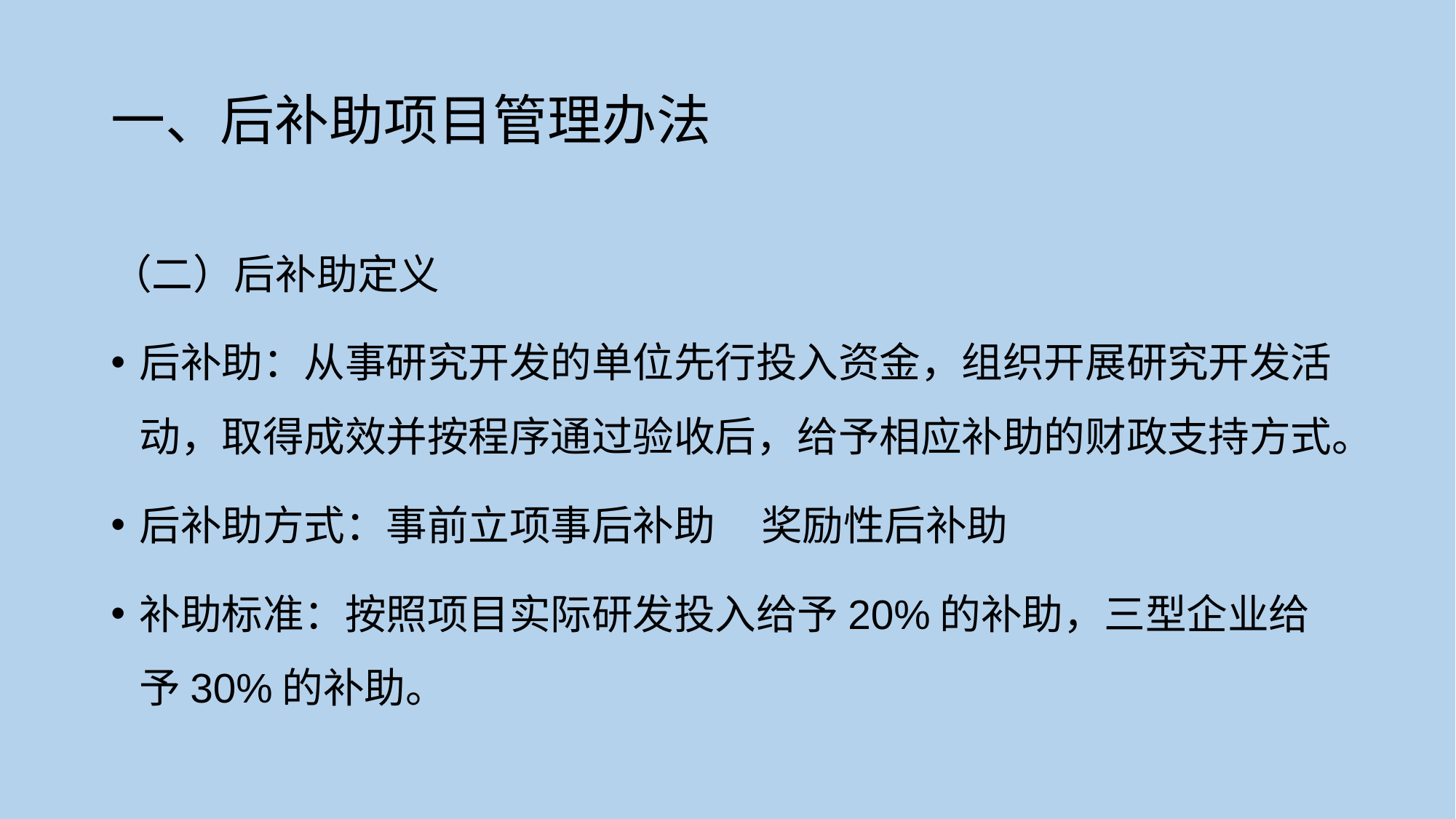

# 一、后补助项目管理办法
（二）后补助定义
后补助：从事研究开发的单位先行投入资金，组织开展研究开发活动，取得成效并按程序通过验收后，给予相应补助的财政支持方式。
后补助方式：事前立项事后补助     奖励性后补助
补助标准：按照项目实际研发投入给予20%的补助，三型企业给予30%的补助。